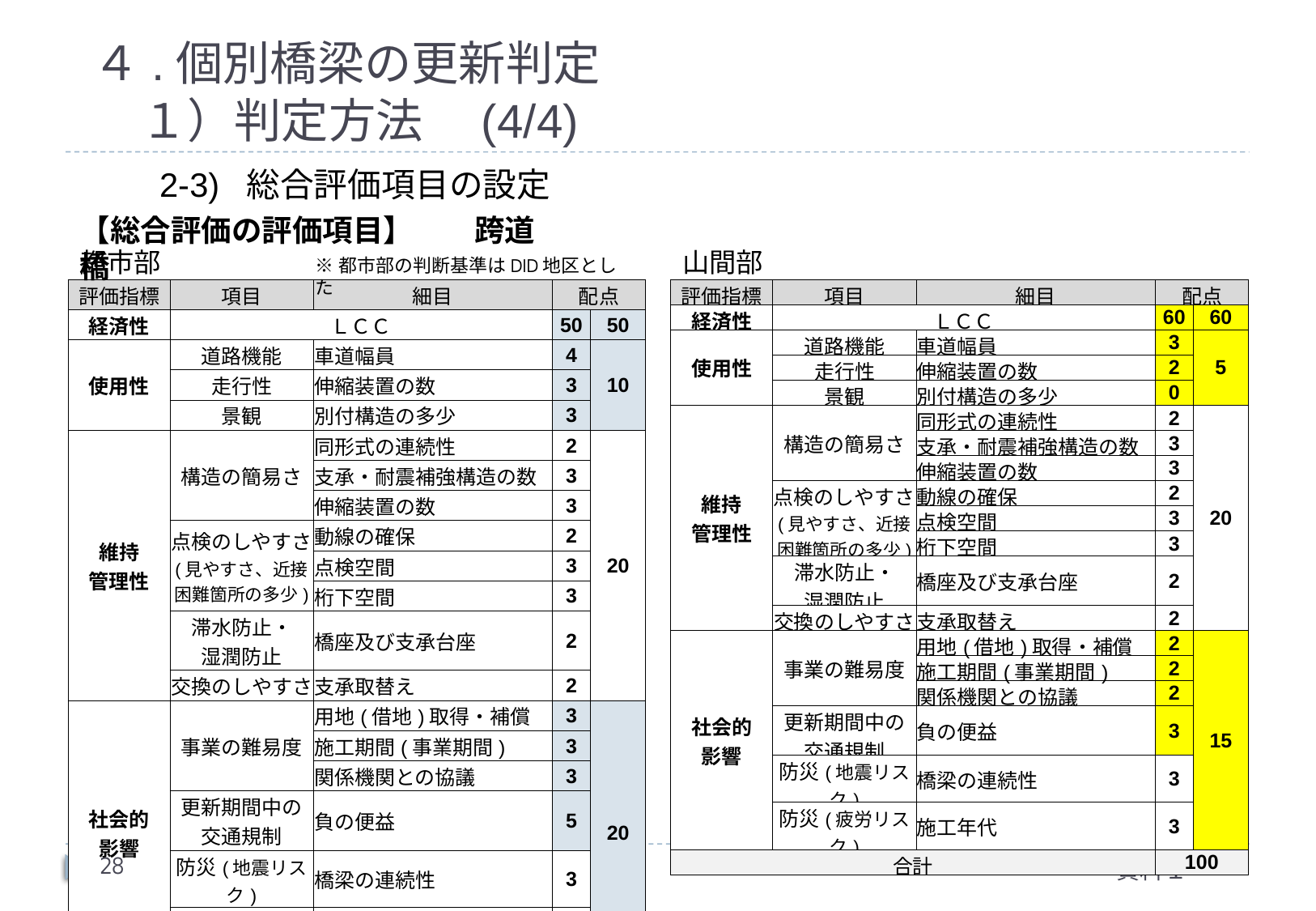

４.個別橋梁の更新判定
　１）判定方法　(4/4)
2-3)  総合評価項目の設定
【総合評価の評価項目】　　跨道橋
都市部
山間部
※都市部の判断基準はDID地区とした
| 評価指標 | 項目 | 細目 | 配点 |  |
| --- | --- | --- | --- | --- |
| 経済性 | ＬＣＣ |  | 50 | 50 |
| 使用性 | 道路機能 | 車道幅員 | 4 | 10 |
|  | 走行性 | 伸縮装置の数 | 3 |  |
|  | 景観 | 別付構造の多少 | 3 |  |
| 維持 管理性 | 構造の簡易さ | 同形式の連続性 | 2 | 20 |
|  |  | 支承・耐震補強構造の数 | 3 |  |
|  |  | 伸縮装置の数 | 3 |  |
|  | 点検のしやすさ(見やすさ、近接困難箇所の多少) | 動線の確保 | 2 |  |
|  |  | 点検空間 | 3 |  |
|  |  | 桁下空間 | 3 |  |
|  | 滞水防止・ 湿潤防止 | 橋座及び支承台座 | 2 |  |
|  | 交換のしやすさ | 支承取替え | 2 |  |
| 社会的 影響 | 事業の難易度 | 用地(借地)取得・補償 | 3 | 20 |
|  |  | 施工期間(事業期間) | 3 |  |
|  |  | 関係機関との協議 | 3 |  |
|  | 更新期間中の 交通規制 | 負の便益 | 5 |  |
|  | 防災(地震リスク) | 橋梁の連続性 | 3 |  |
|  | 防災(疲労リスク) | 施工年代 | 3 |  |
| 合計 |  |  | 100 |  |
| 評価指標 | 項目 | 細目 | 配点 |  |
| --- | --- | --- | --- | --- |
| 経済性 | ＬＣＣ |  | 60 | 60 |
| 使用性 | 道路機能 | 車道幅員 | 3 | 5 |
|  | 走行性 | 伸縮装置の数 | 2 |  |
|  | 景観 | 別付構造の多少 | 0 |  |
| 維持 管理性 | 構造の簡易さ | 同形式の連続性 | 2 | 20 |
|  |  | 支承・耐震補強構造の数 | 3 |  |
|  |  | 伸縮装置の数 | 3 |  |
|  | 点検のしやすさ(見やすさ、近接困難箇所の多少) | 動線の確保 | 2 |  |
|  |  | 点検空間 | 3 |  |
|  |  | 桁下空間 | 3 |  |
|  | 滞水防止・ 湿潤防止 | 橋座及び支承台座 | 2 |  |
|  | 交換のしやすさ | 支承取替え | 2 |  |
| 社会的 影響 | 事業の難易度 | 用地(借地)取得・補償 | 2 | 15 |
|  |  | 施工期間(事業期間) | 2 |  |
|  |  | 関係機関との協議 | 2 |  |
|  | 更新期間中の 交通規制 | 負の便益 | 3 |  |
|  | 防災(地震リスク) | 橋梁の連続性 | 3 |  |
|  | 防災(疲労リスク) | 施工年代 | 3 |  |
| 合計 |  |  | 100 |  |
28
資料１